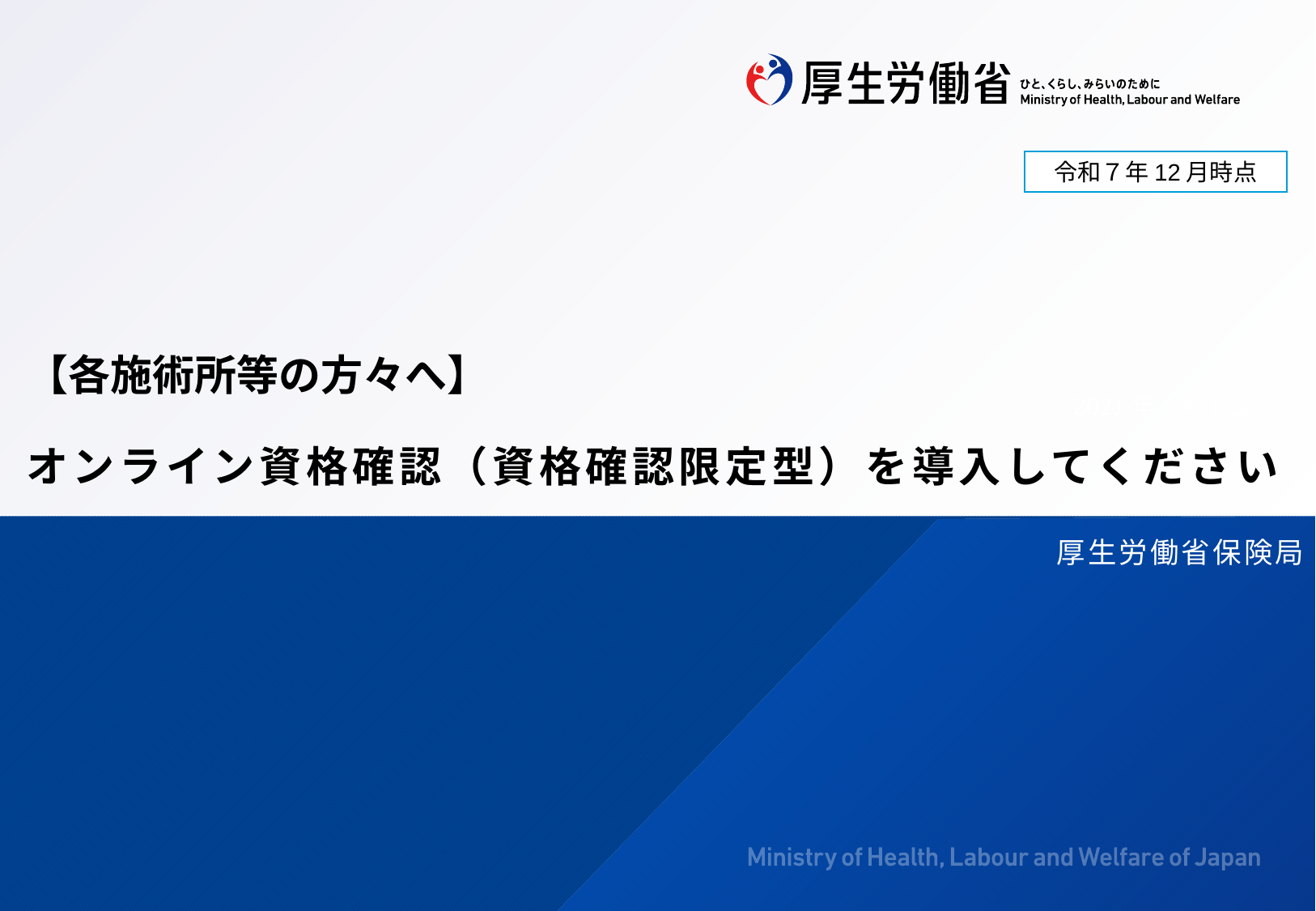

令和７年12月時点
【各施術所等の方々へ】

オンライン資格確認（資格確認限定型）を導入してください
厚生労働省保険局